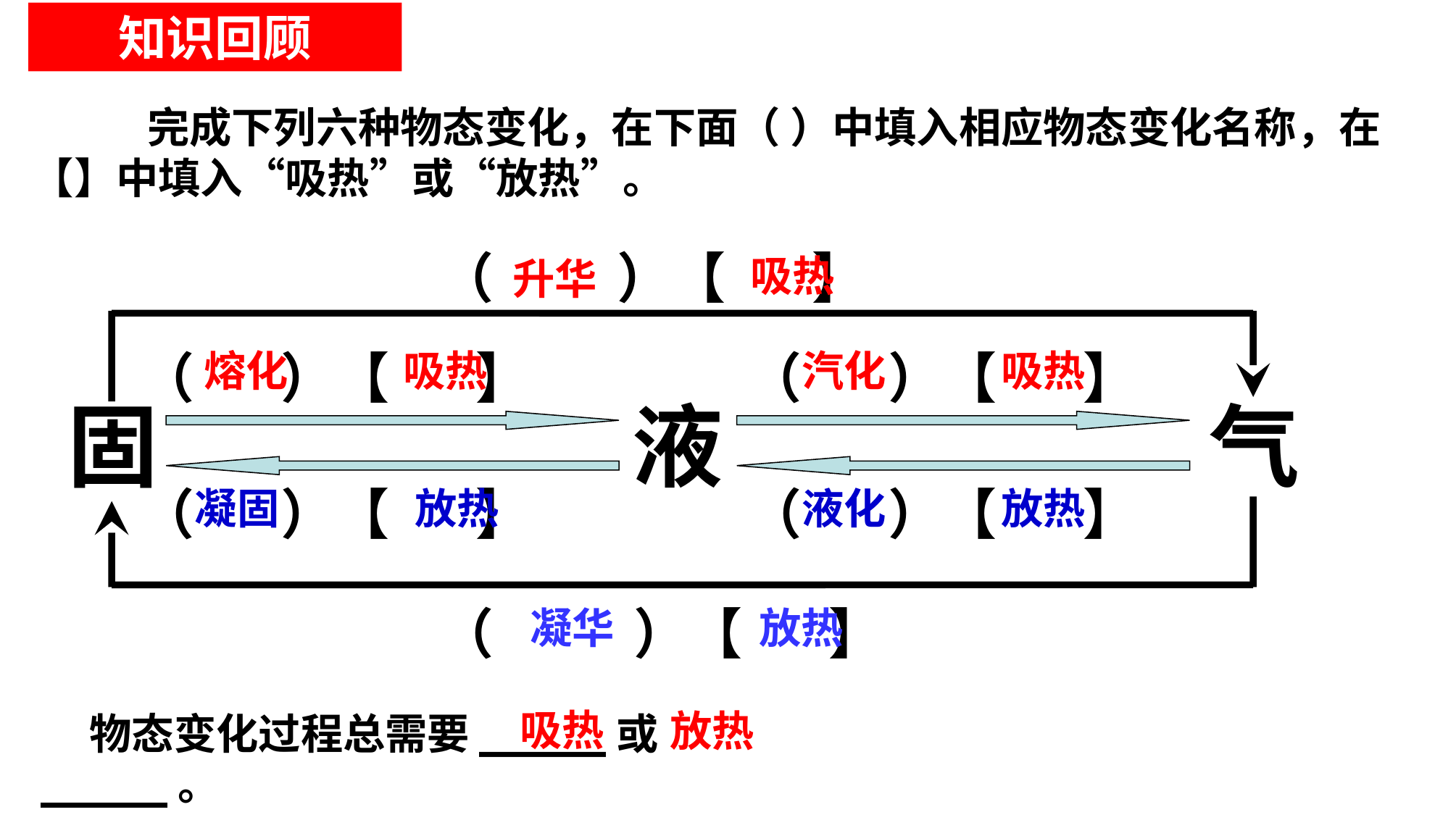

知识回顾
  完成下列六种物态变化，在下面（ ）中填入相应物态变化名称，在【】中填入“吸热”或“放热”。
（         ）【      】
吸热
升华

（       ）【       】
熔化
吸热
（       ）【       】
汽化
吸热
固
液
气

（       ）【       】
（       ）【       】
凝固
放热
液化
放热

（          ）【      】
凝华
放热
吸热
放热
    物态变化过程总需要_____或_____。